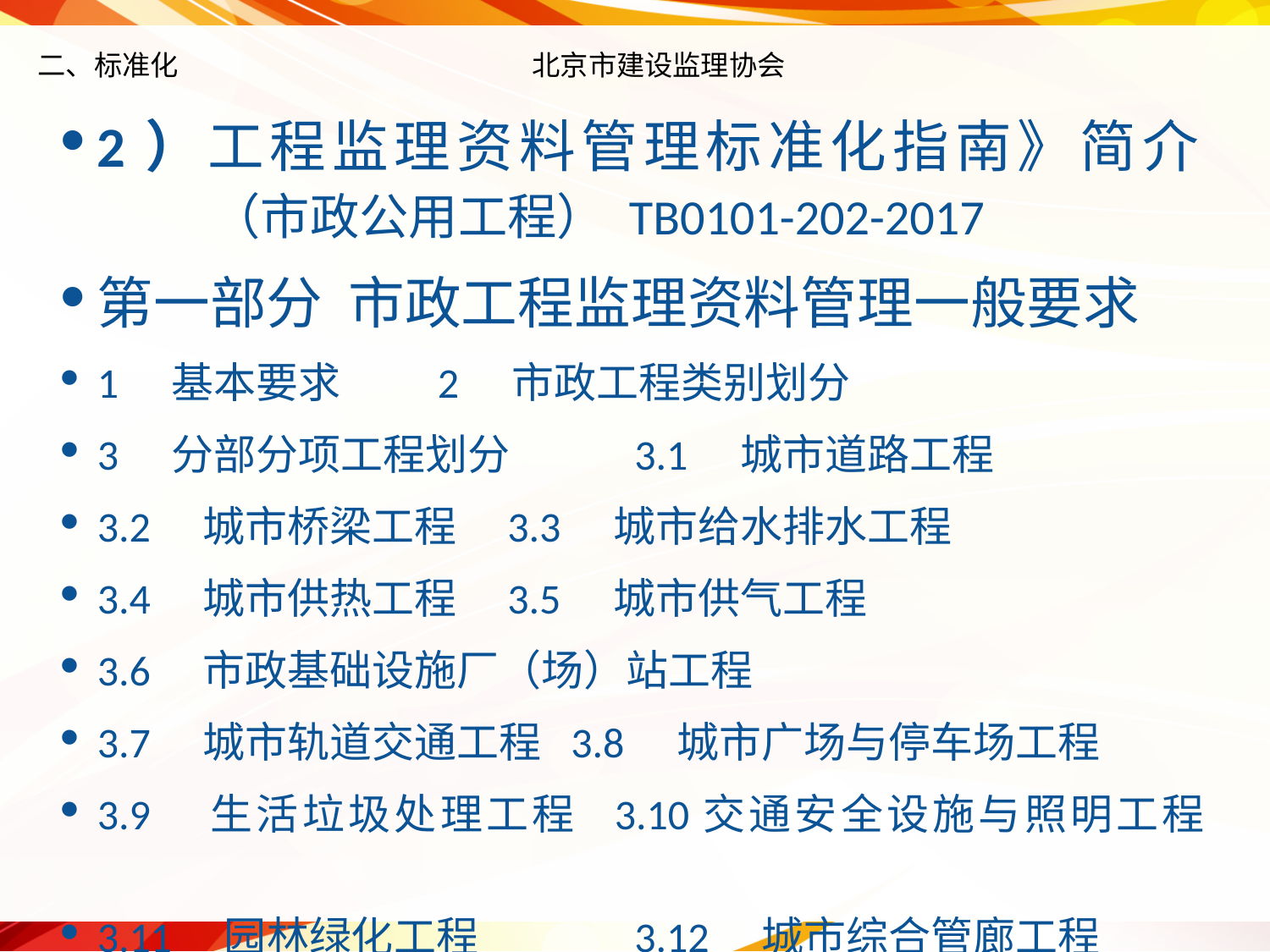

# 二、标准化                                                        北京市建设监理协会
2）工程监理资料管理标准化指南》简介
         （市政公用工程） TB0101-202-2017
第一部分  市政工程监理资料管理一般要求
1　基本要求	        2　市政工程类别划分
3　分部分项工程划分	  3.1　城市道路工程
3.2　城市桥梁工程	  3.3　城市给水排水工程
3.4　城市供热工程	  3.5　城市供气工程
3.6　市政基础设施厂（场）站工程
3.7　城市轨道交通工程  3.8　城市广场与停车场工程
3.9　生活垃圾处理工程  3.10交通安全设施与照明工程
3.11　园林绿化工程	  3.12　城市综合管廊工程